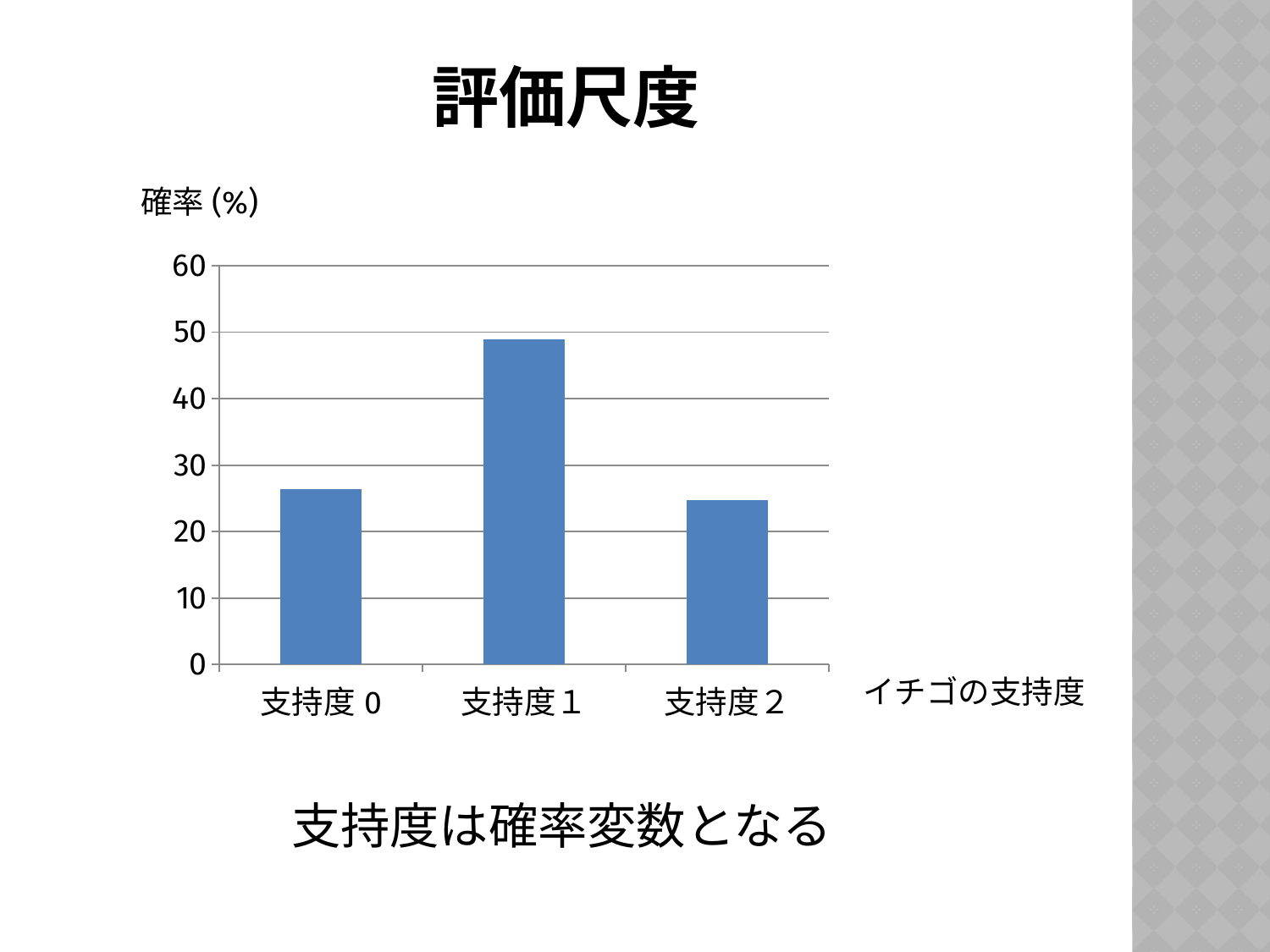

# 評価尺度

### Chart

| Category | 系列 1 |
|---|---|
| 支持度0 | 26.36 |
| 支持度１ | 48.92 |
| 支持度２ | 24.72 |
確率(%)
イチゴの支持度
支持度は確率変数となる